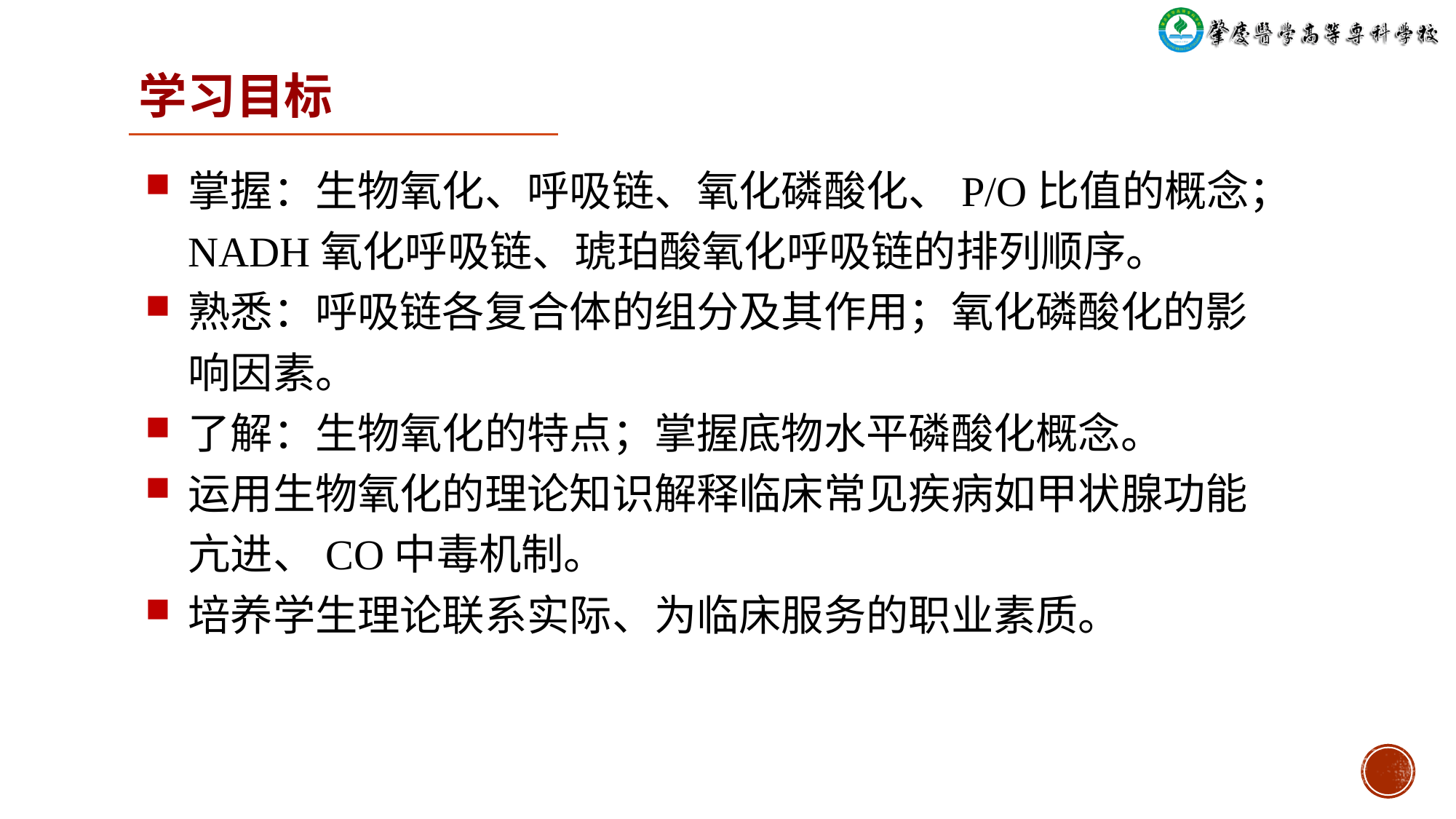

学习目标
掌握：生物氧化、呼吸链、氧化磷酸化、P/O比值的概念；NADH氧化呼吸链、琥珀酸氧化呼吸链的排列顺序。
熟悉：呼吸链各复合体的组分及其作用；氧化磷酸化的影响因素。
了解：生物氧化的特点；掌握底物水平磷酸化概念。
运用生物氧化的理论知识解释临床常见疾病如甲状腺功能亢进、CO中毒机制。
培养学生理论联系实际、为临床服务的职业素质。